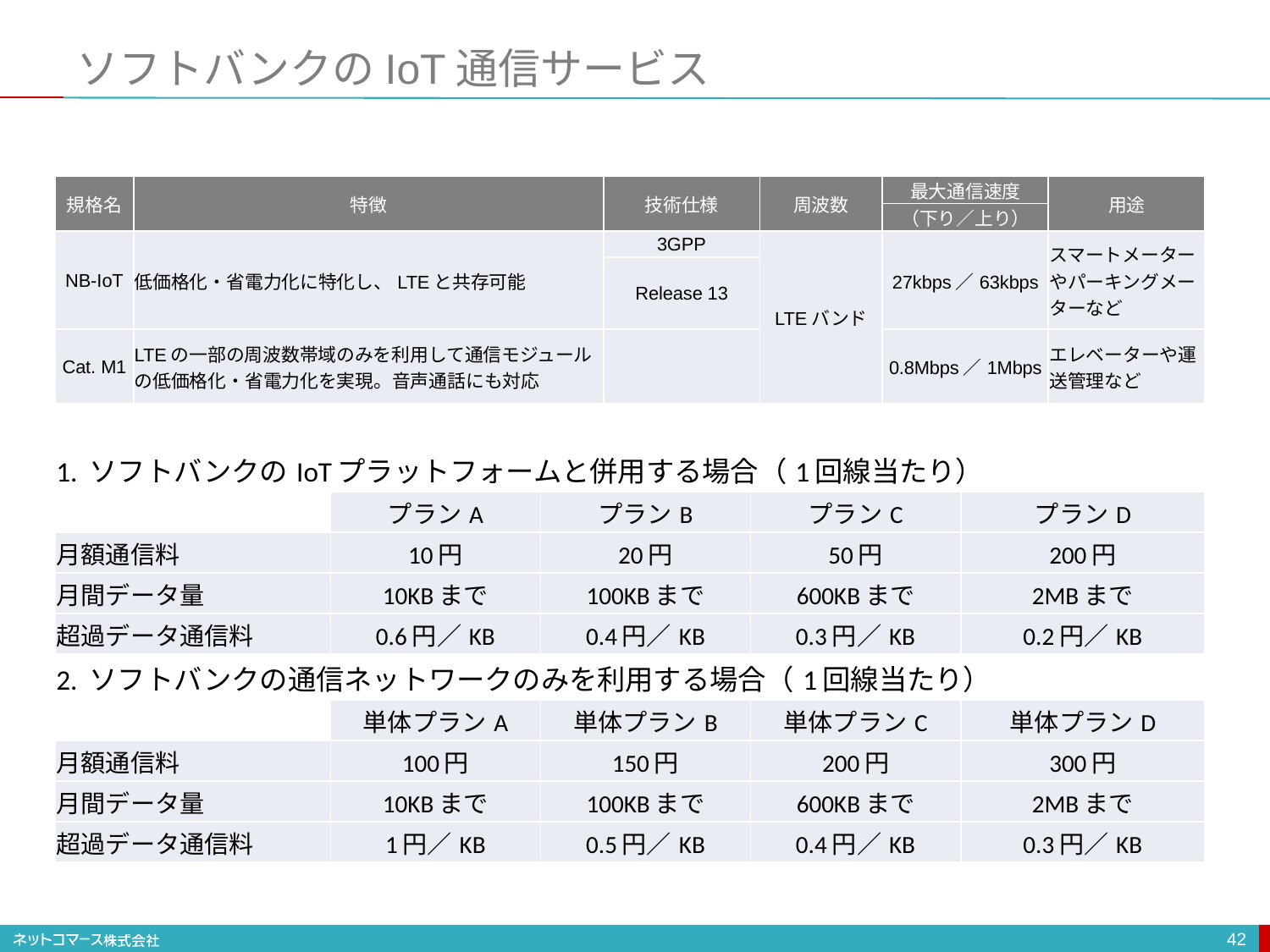

# ソフトバンクのIoT通信サービス
| 規格名 | 特徴 | 技術仕様 | 周波数 | 最大通信速度 | 用途 |
| --- | --- | --- | --- | --- | --- |
|  |  |  |  | （下り／上り） |  |
| NB-IoT | 低価格化・省電力化に特化し、LTEと共存可能 | 3GPP | LTEバンド | 27kbps／63kbps | スマートメーターやパーキングメーターなど |
|  |  | Release 13 |  |  |  |
| Cat. M1 | LTEの一部の周波数帯域のみを利用して通信モジュールの低価格化・省電力化を実現。音声通話にも対応 |  |  | 0.8Mbps／1Mbps | エレベーターや運送管理など |
| 1. ソフトバンクのIoTプラットフォームと併用する場合（1回線当たり） |  |  |  |  |
| --- | --- | --- | --- | --- |
|  | プランA | プランB | プランC | プランD |
| 月額通信料 | 10円 | 20円 | 50円 | 200円 |
| 月間データ量 | 10KBまで | 100KBまで | 600KBまで | 2MBまで |
| 超過データ通信料 | 0.6円／KB | 0.4円／KB | 0.3円／KB | 0.2円／KB |
| 2. ソフトバンクの通信ネットワークのみを利用する場合（1回線当たり） |  |  |  |  |
|  | 単体プランA | 単体プランB | 単体プランC | 単体プランD |
| 月額通信料 | 100円 | 150円 | 200円 | 300円 |
| 月間データ量 | 10KBまで | 100KBまで | 600KBまで | 2MBまで |
| 超過データ通信料 | 1円／KB | 0.5円／KB | 0.4円／KB | 0.3円／KB |
42